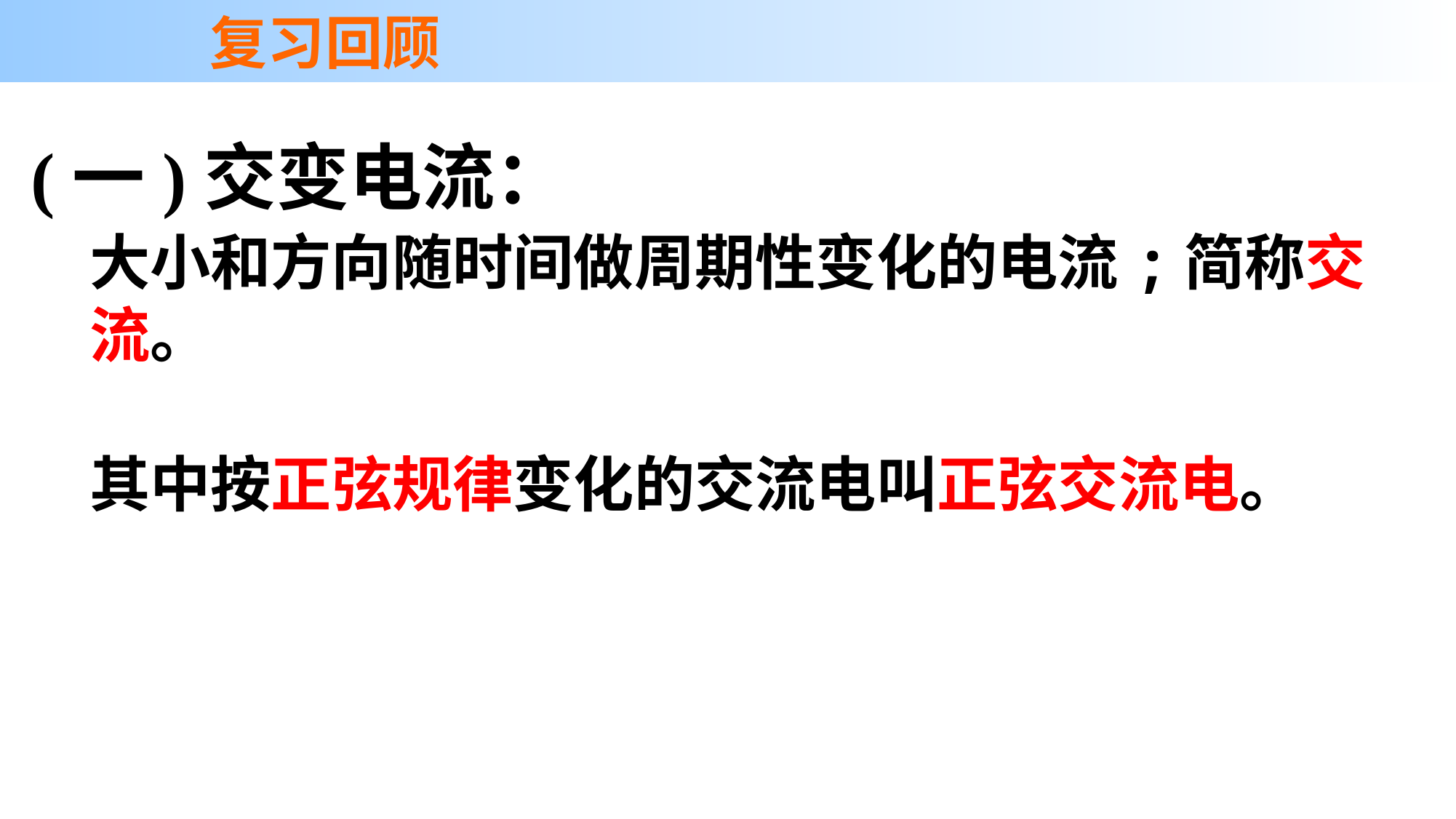

复习回顾
(一)交变电流：
大小和方向随时间做周期性变化的电流;简称交流。
其中按正弦规律变化的交流电叫正弦交流电。